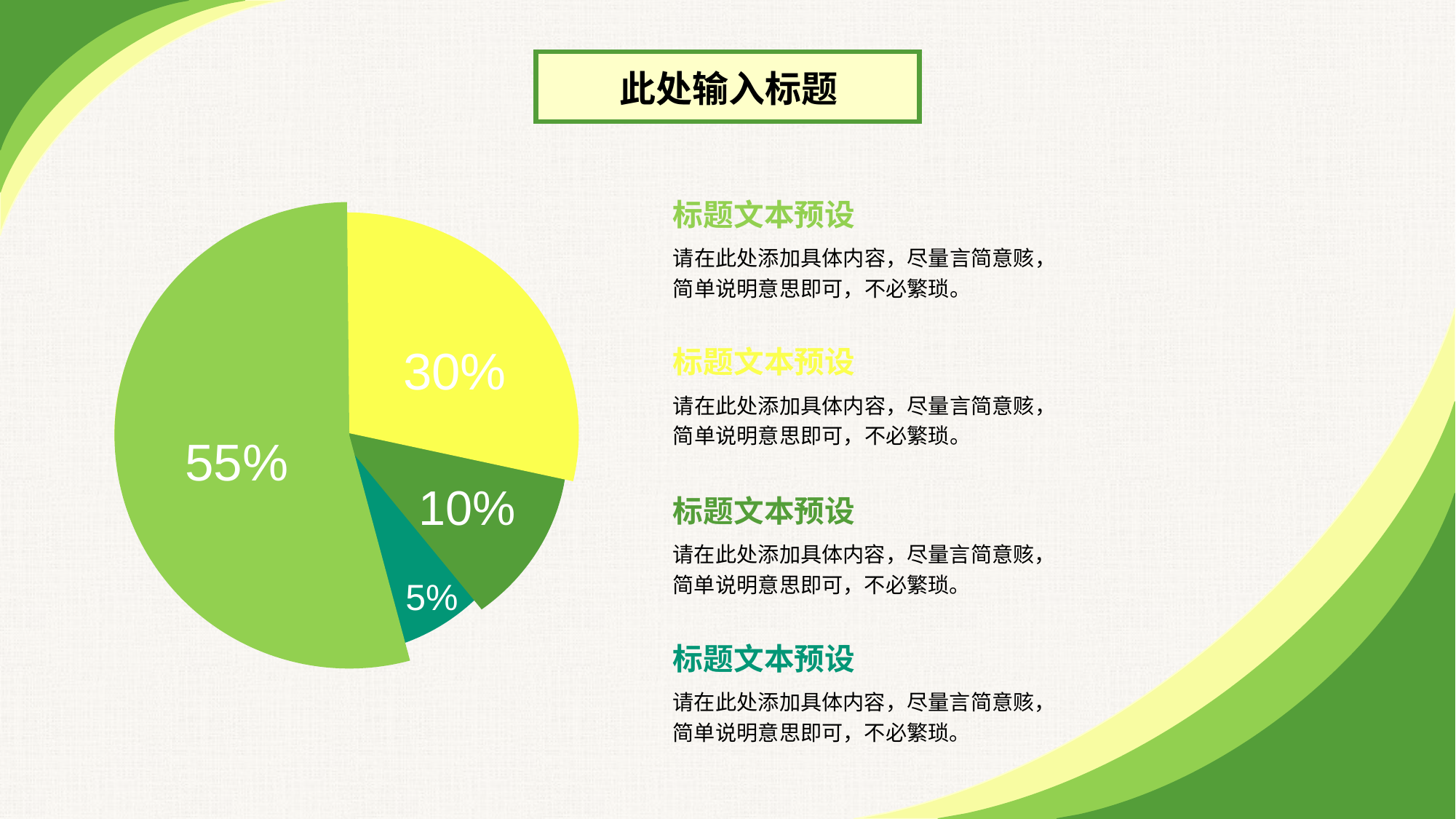

此处输入标题
标题文本预设
请在此处添加具体内容，尽量言简意赅，简单说明意思即可，不必繁琐。

30%
55%
10%
5%

标题文本预设
请在此处添加具体内容，尽量言简意赅，简单说明意思即可，不必繁琐。
标题文本预设
请在此处添加具体内容，尽量言简意赅，简单说明意思即可，不必繁琐。
标题文本预设
请在此处添加具体内容，尽量言简意赅，简单说明意思即可，不必繁琐。